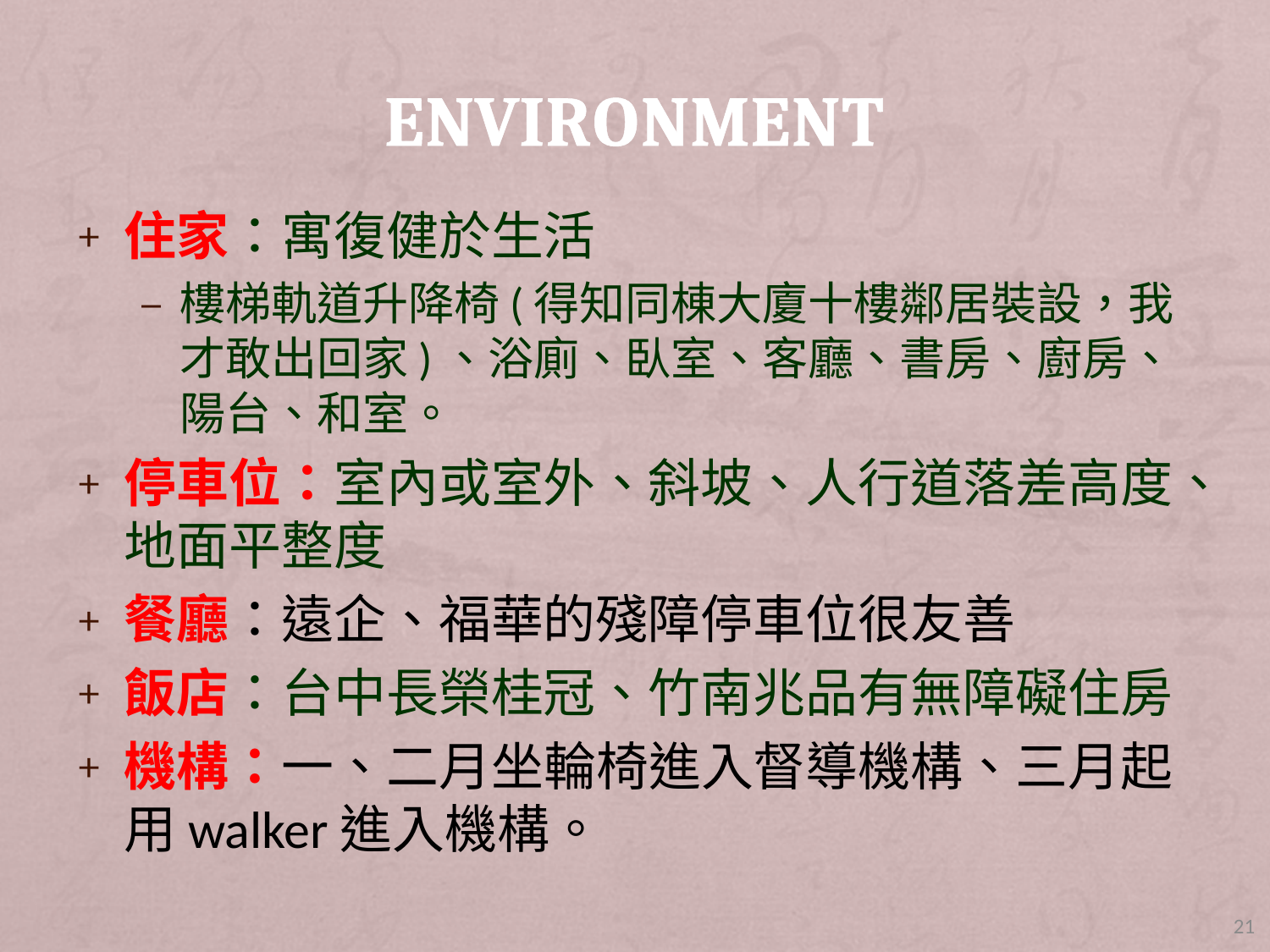

# environment
住家：寓復健於生活
樓梯軌道升降椅(得知同棟大廈十樓鄰居裝設，我才敢出回家)、浴廁、臥室、客廳、書房、廚房、陽台、和室。
停車位：室內或室外、斜坡、人行道落差高度、地面平整度
餐廳：遠企、福華的殘障停車位很友善
飯店：台中長榮桂冠、竹南兆品有無障礙住房
機構：一、二月坐輪椅進入督導機構、三月起用walker進入機構。

21